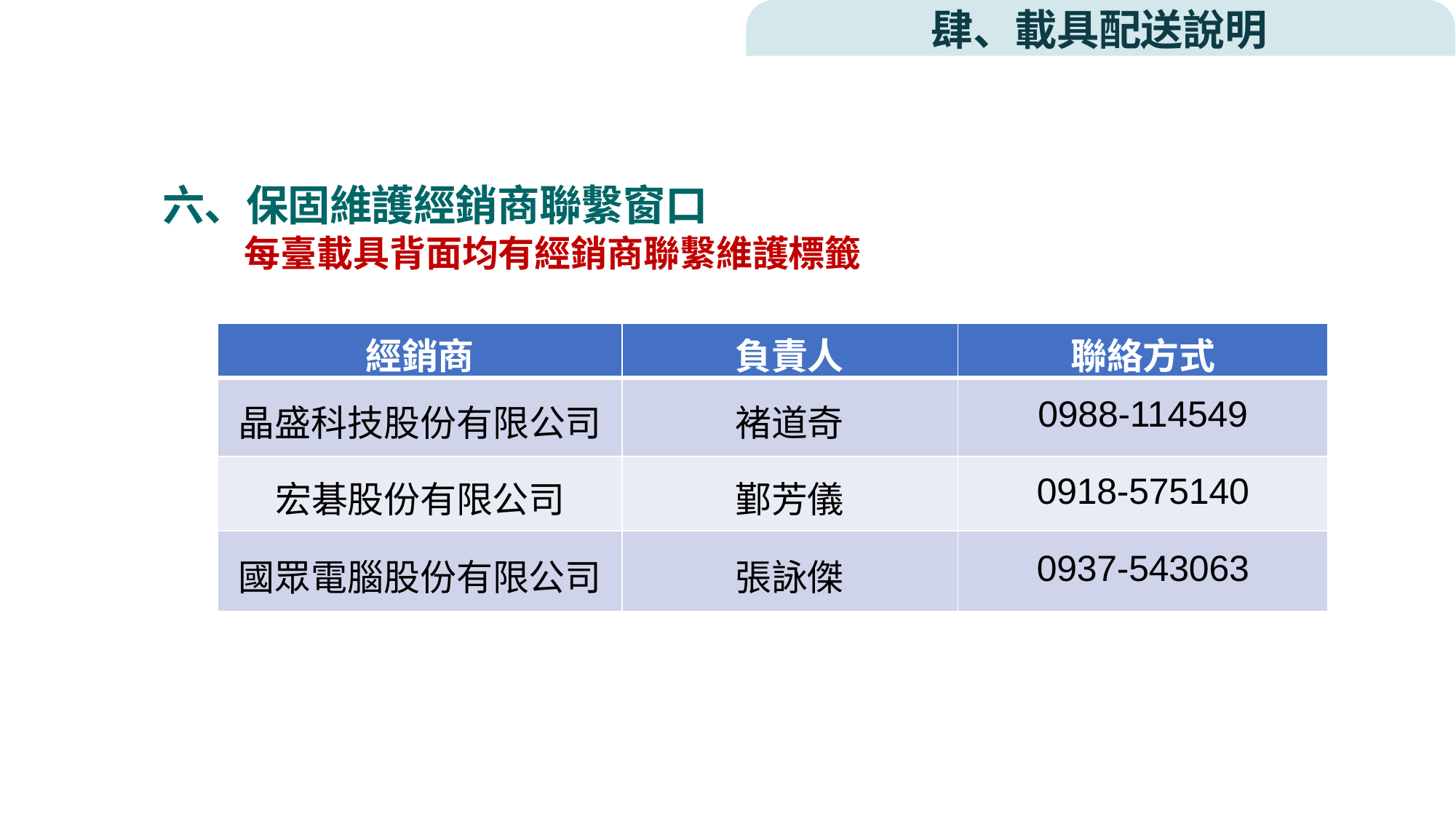

# 肆、載具配送說明
六、保固維護經銷商聯繫窗口
每臺載具背面均有經銷商聯繫維護標籤
| 經銷商 | 負責人 | 聯絡方式 |
| --- | --- | --- |
| 晶盛科技股份有限公司 | 褚道奇 | 0988-114549 |
| 宏碁股份有限公司 | 鄞芳儀 | 0918-575140 |
| 國眾電腦股份有限公司 | 張詠傑 | 0937-543063 |